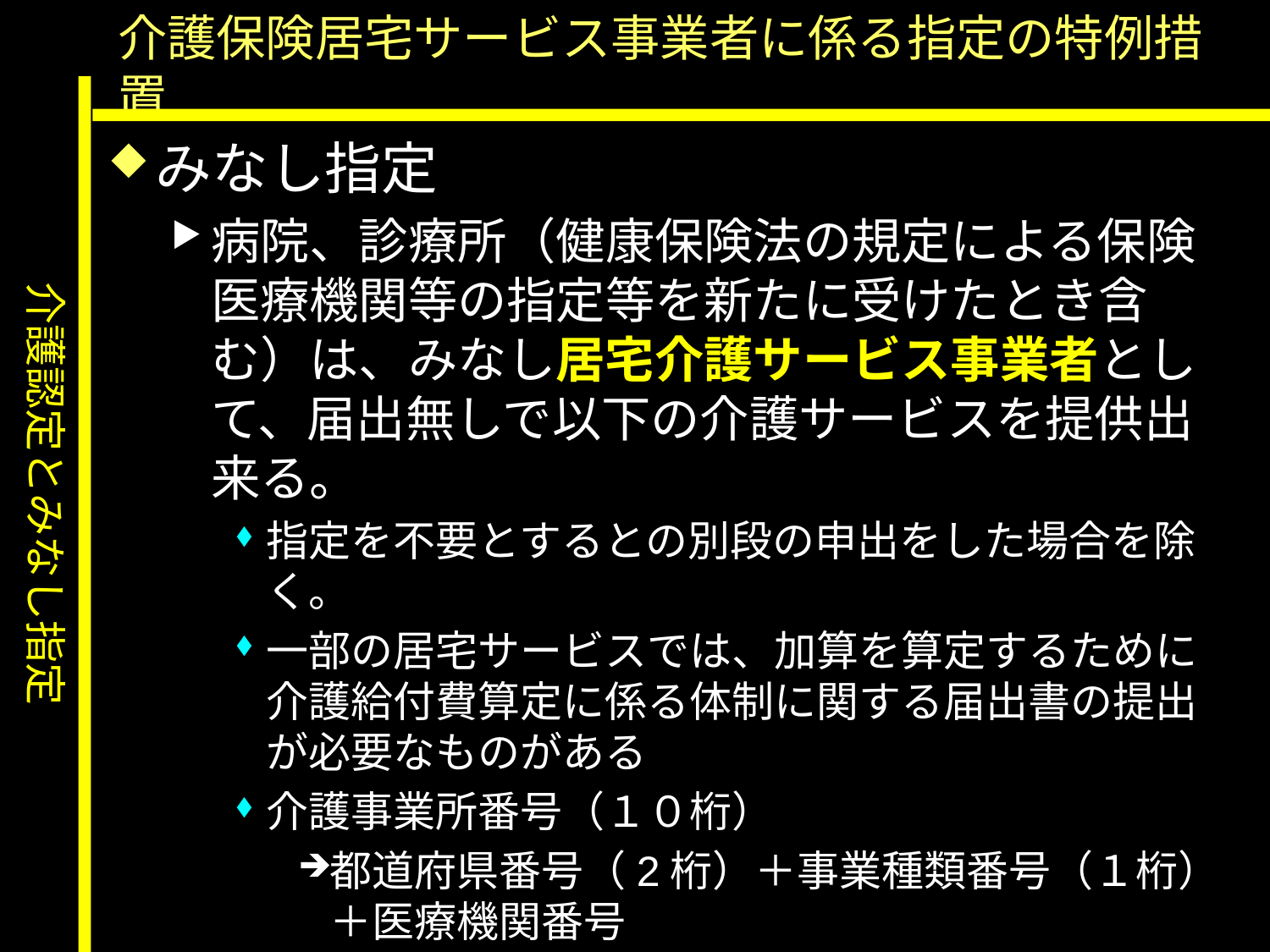

# 介護保険居宅サービス事業者に係る指定の特例措置

みなし指定
病院、診療所（健康保険法の規定による保険医療機関等の指定等を新たに受けたとき含む）は、みなし居宅介護サービス事業者として、届出無しで以下の介護サービスを提供出来る。
指定を不要とするとの別段の申出をした場合を除く。
一部の居宅サービスでは、加算を算定するために介護給付費算定に係る体制に関する届出書の提出が必要なものがある
介護事業所番号（１０桁）
都道府県番号（2桁）＋事業種類番号（１桁）＋医療機関番号
事業種類番号・・・医科：１、歯科：３、保険薬局：４
介護認定とみなし指定